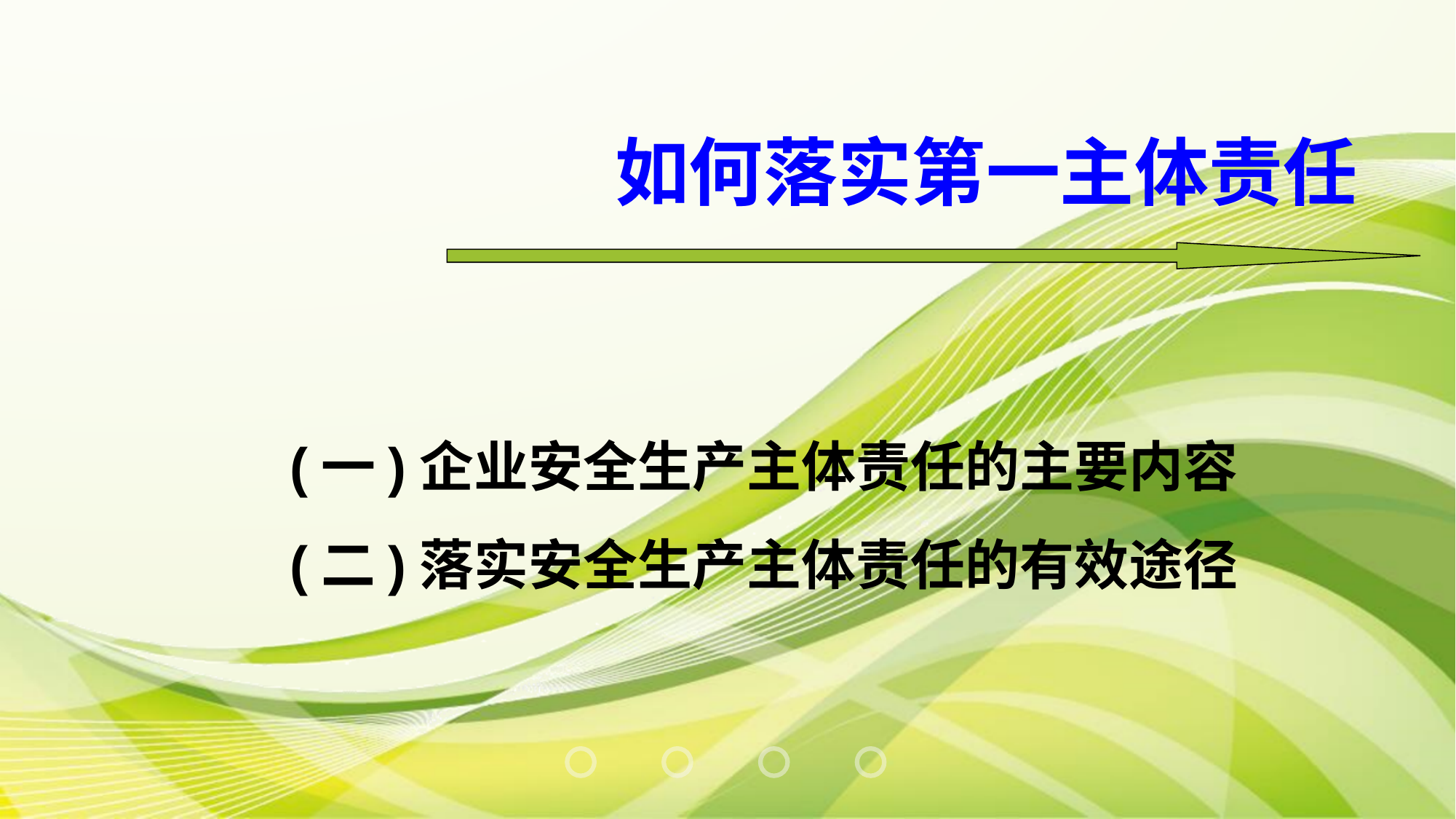

如何落实第一主体责任

(一)企业安全生产主体责任的主要内容
(二)落实安全生产主体责任的有效途径